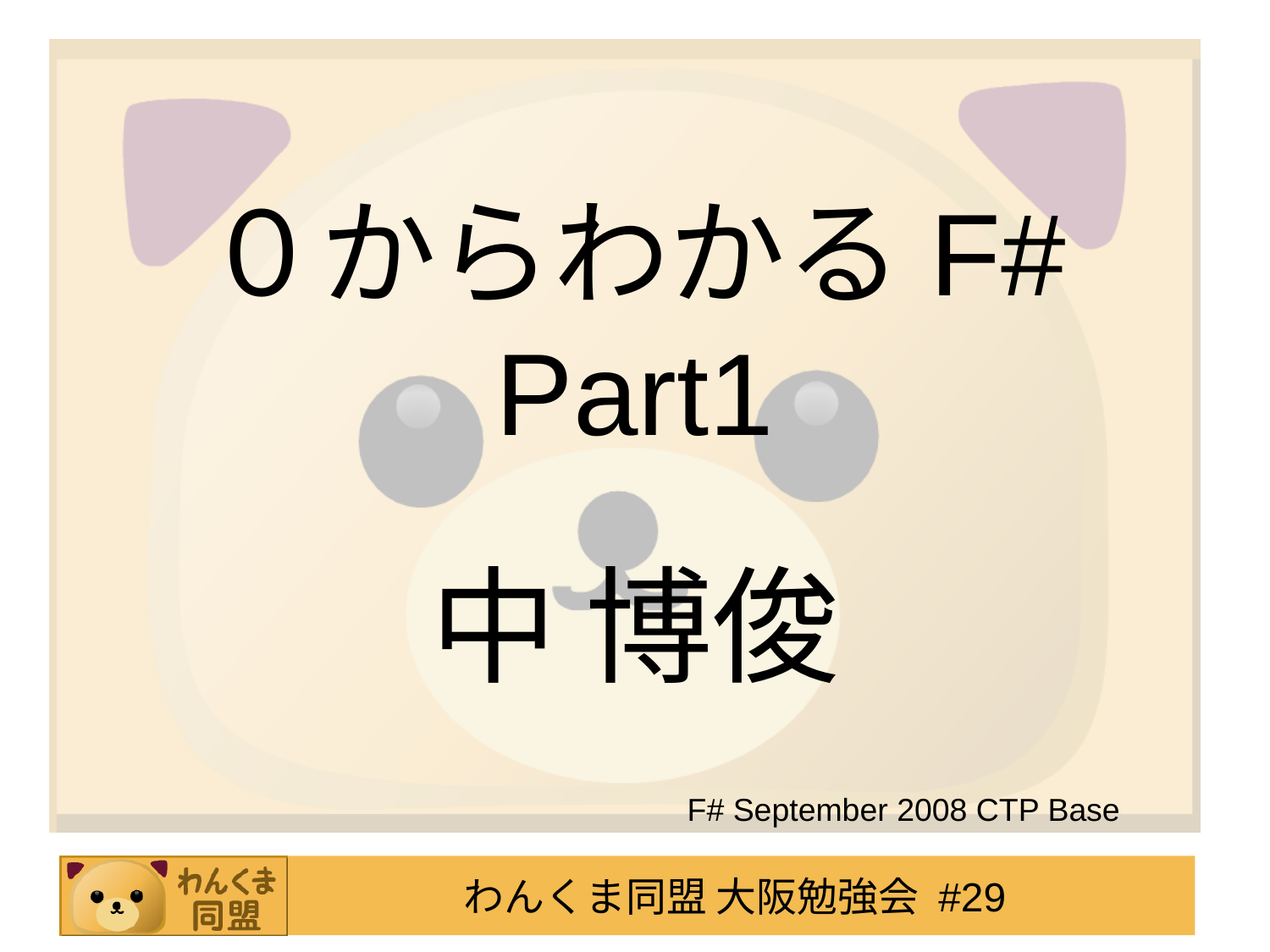

# ０からわかるF# Part1
中 博俊
F# September 2008 CTP Base